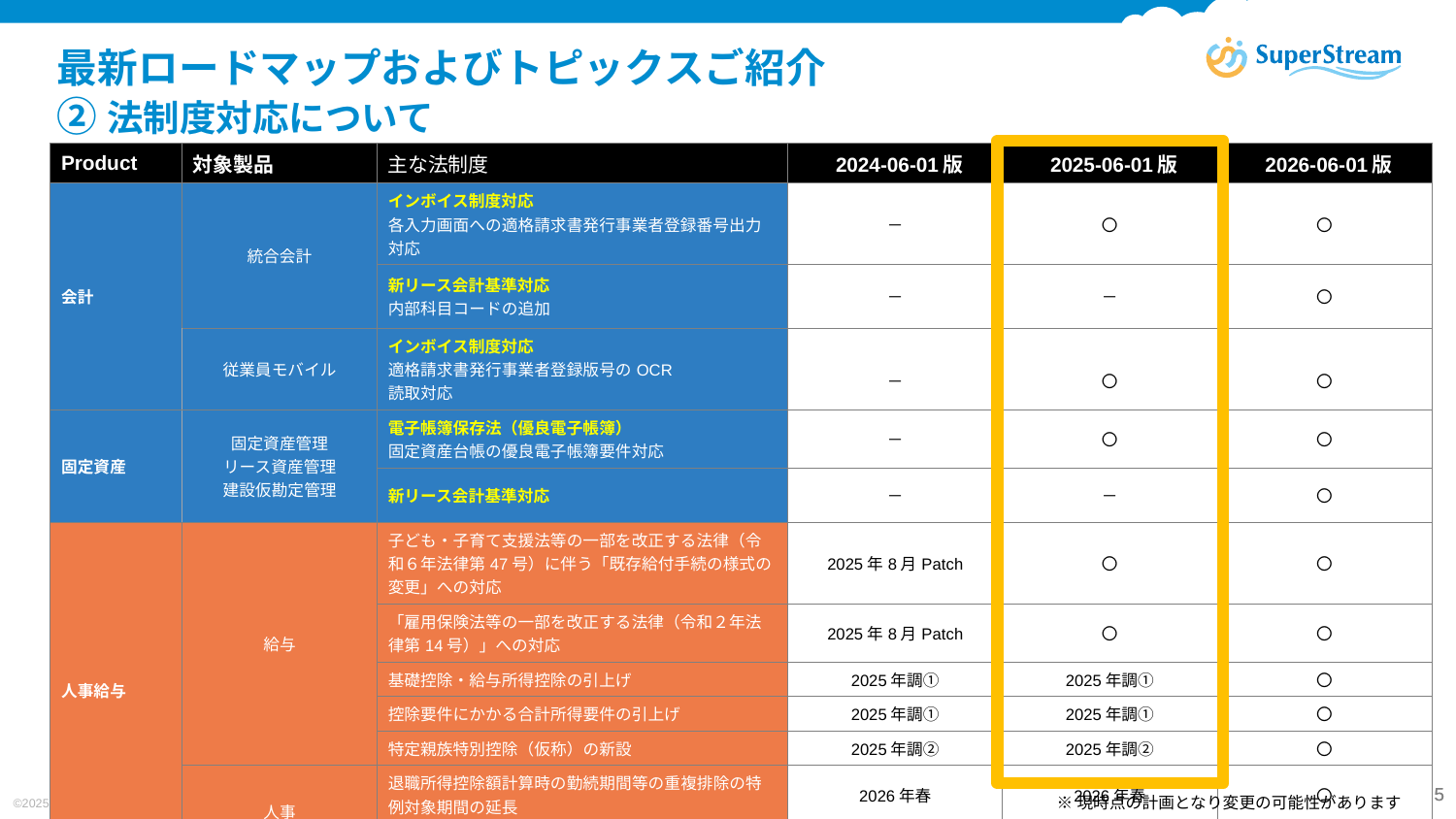

# 最新ロードマップおよびトピックスご紹介 ② 法制度対応について

| Product | 対象製品 | 主な法制度 | 2024-06-01版 | 2025-06-01版 | 2026-06-01版 |
| --- | --- | --- | --- | --- | --- |
| 会計 | 統合会計 | インボイス制度対応 各入力画面への適格請求書発行事業者登録番号出力対応 | － | 〇 | 〇 |
|  |  | 新リース会計基準対応 内部科目コードの追加 | － | － | 〇 |
|  | 従業員モバイル | インボイス制度対応 適格請求書発行事業者登録版号のOCR 読取対応 | － | 〇 | 〇 |
| 固定資産 | 固定資産管理 リース資産管理 建設仮勘定管理 | 電子帳簿保存法（優良電子帳簿） 固定資産台帳の優良電子帳簿要件対応 | － | 〇 | 〇 |
|  |  | 新リース会計基準対応 | － | － | 〇 |
| 人事給与 | 給与 | 子ども・子育て支援法等の一部を改正する法律（令和６年法律第47号）に伴う「既存給付手続の様式の変更」への対応 | 2025年8月Patch | 〇 | 〇 |
|  |  | 「雇用保険法等の一部を改正する法律（令和２年法律第14号）」への対応 | 2025年8月Patch | 〇 | 〇 |
|  |  | 基礎控除・給与所得控除の引上げ | 2025年調① | 2025年調① | 〇 |
|  |  | 控除要件にかかる合計所得要件の引上げ | 2025年調① | 2025年調① | 〇 |
|  |  | 特定親族特別控除（仮称）の新設 | 2025年調② | 2025年調② | 〇 |
|  | 人事 | 退職所得控除額計算時の勤続期間等の重複排除の特例対象期間の延長 | 2026年春 | 2026年春 | 〇 |
|  |  | 退職所得の源泉徴収票の提出範囲の変更 | 2026年春 | 2026年春 | 〇 |
5
5
※現時点の計画となり変更の可能性があります
©2025 Canon IT Solutions Inc. All rights reserved.